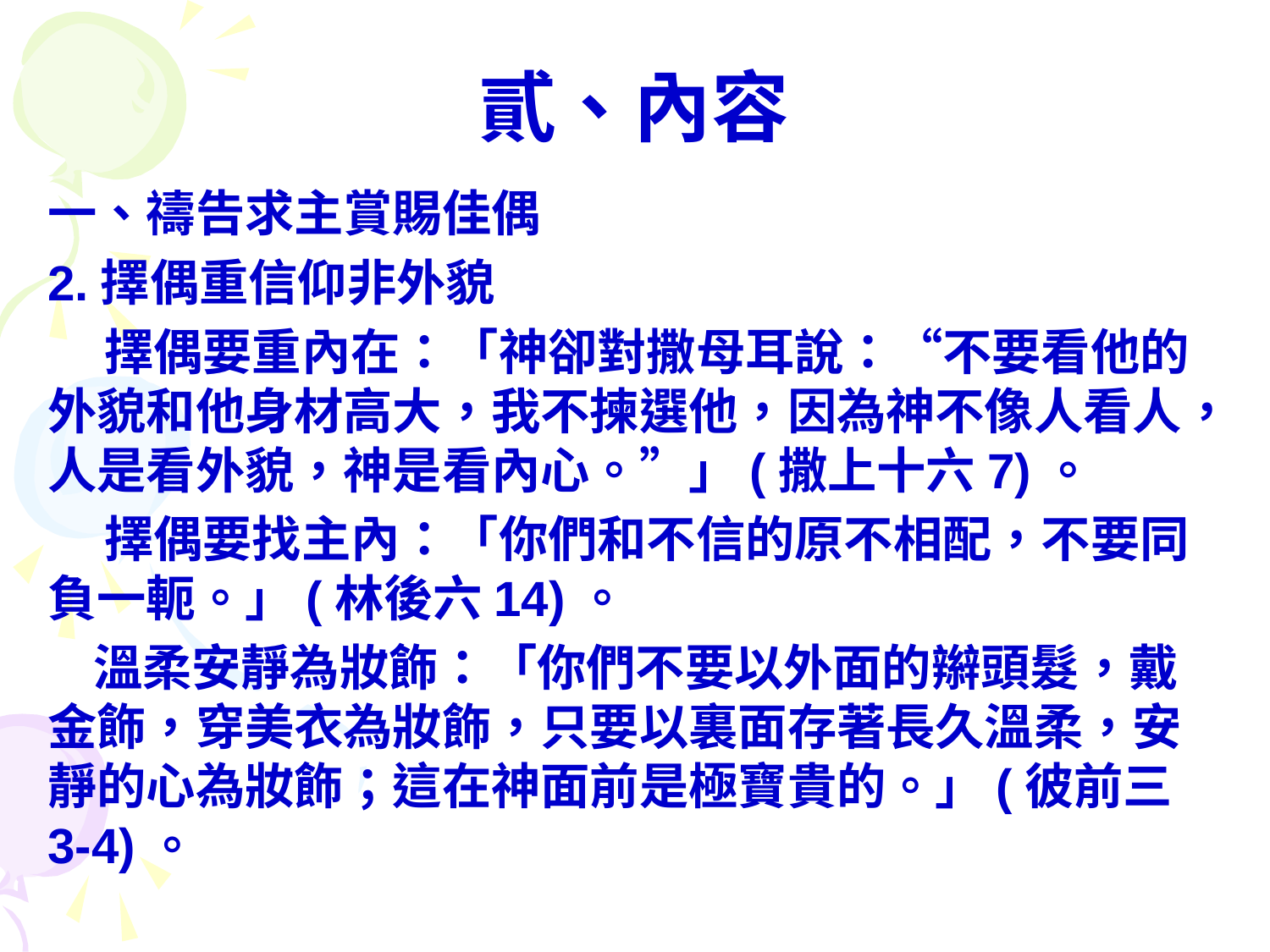

# 貳、內容
一、禱告求主賞賜佳偶
2.擇偶重信仰非外貌
    擇偶要重內在：「神卻對撒母耳說：“不要看他的外貌和他身材高大，我不揀選他，因為神不像人看人，人是看外貌，神是看內心。”」(撒上十六7)。
    擇偶要找主內：「你們和不信的原不相配，不要同負一軛。」(林後六14)。
   溫柔安靜為妝飾：「你們不要以外面的辮頭髮，戴金飾，穿美衣為妝飾，只要以裏面存著長久溫柔，安靜的心為妝飾；這在神面前是極寶貴的。」(彼前三3-4)。